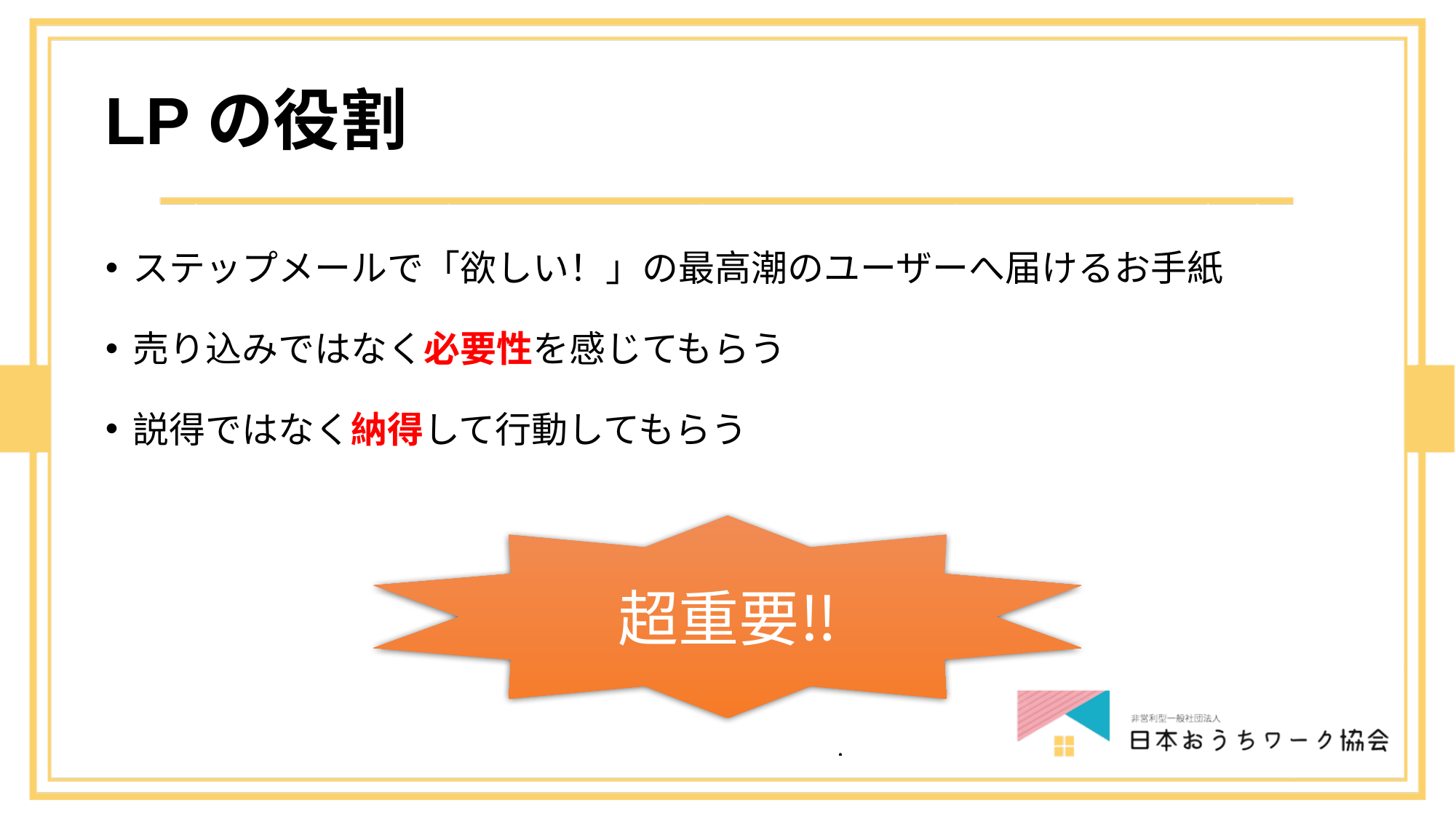

# LPの役割
ステップメールで「欲しい！」の最高潮のユーザーへ届けるお手紙
売り込みではなく必要性を感じてもらう
説得ではなく納得して行動してもらう

超重要‼